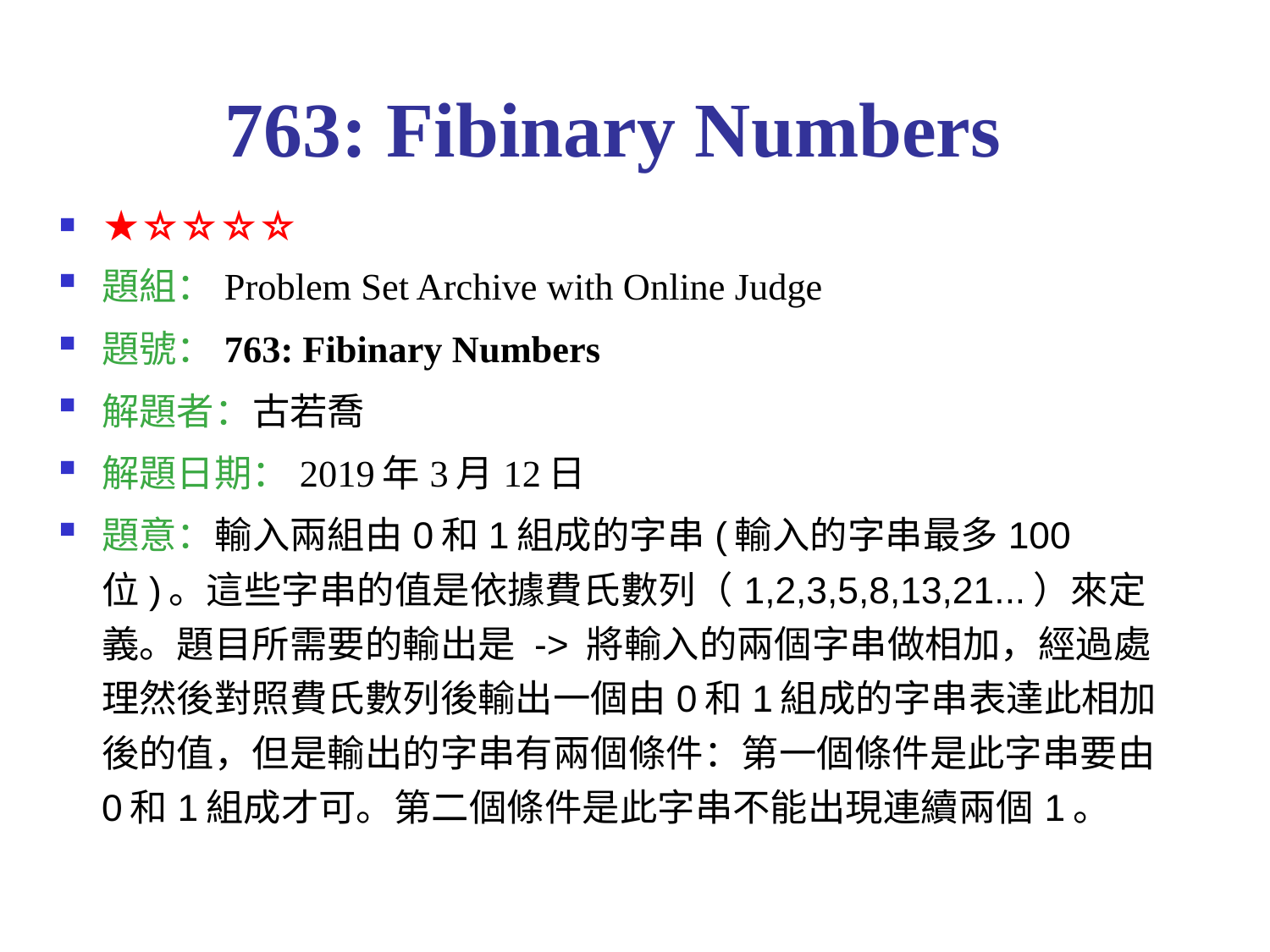

763: Fibinary Numbers
★☆☆☆☆
題組：Problem Set Archive with Online Judge
題號：763: Fibinary Numbers
解題者：古若喬
解題日期：2019年3月12日
題意：輸入兩組由0和1組成的字串(輸入的字串最多100位)。這些字串的值是依據費氏數列（1,2,3,5,8,13,21...）來定義。題目所需要的輸出是 -> 將輸入的兩個字串做相加，經過處理然後對照費氏數列後輸出一個由0和1組成的字串表達此相加後的值，但是輸出的字串有兩個條件：第一個條件是此字串要由0和1組成才可。第二個條件是此字串不能出現連續兩個1。
1